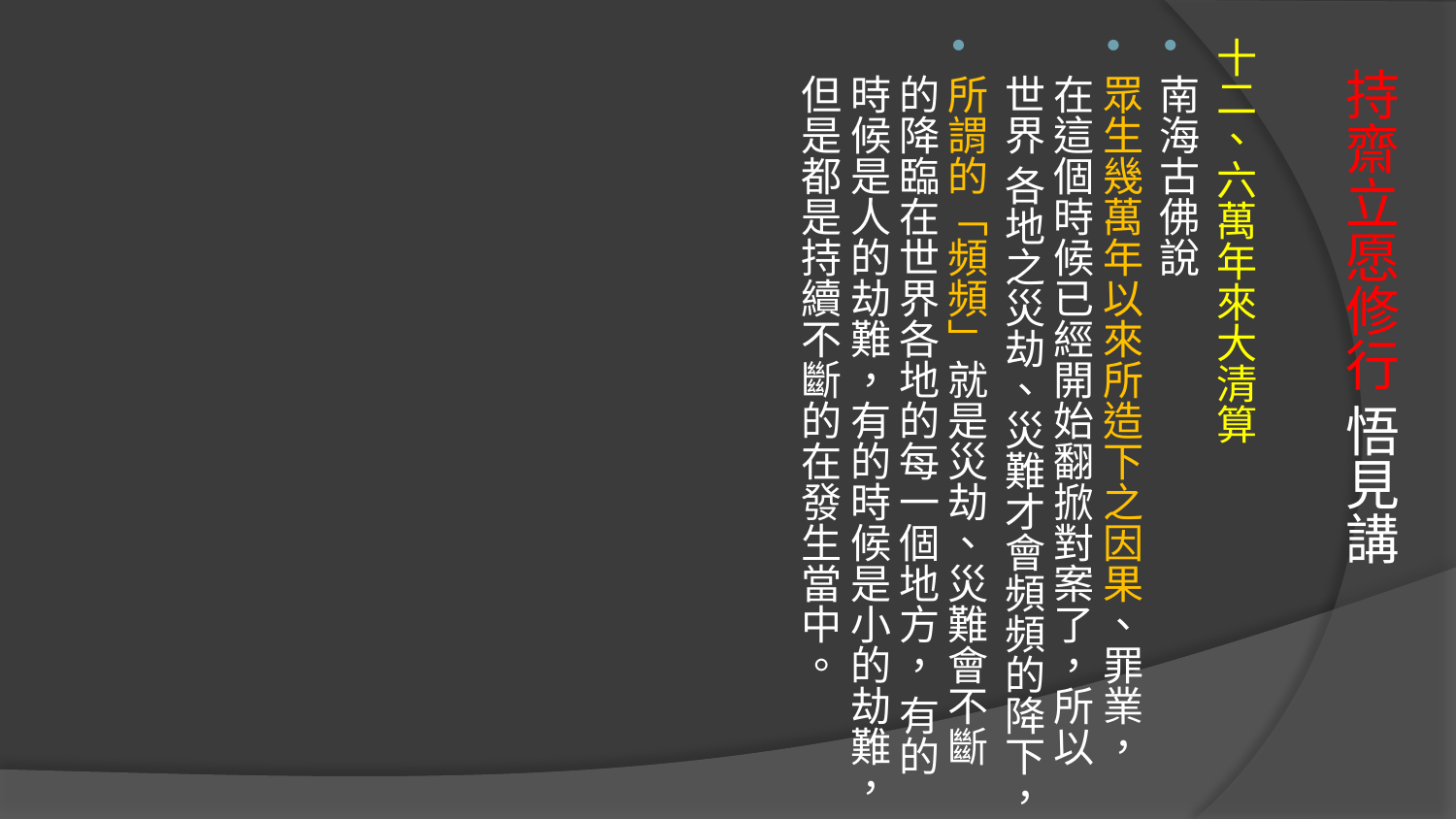

十二、六萬年來大清算
南海古佛說
眾生幾萬年以來所造下之因果、罪業，在這個時候已經開始翻掀對案了，所以世界 各地之災劫、災難才會頻頻的降下，
所謂的「頻頻」就是災劫、災難會不斷的降臨在世界各地的每一個地方， 有的時候是人的劫難，有的時候是小的劫難，但是都是持續不斷的在發生當中。

# 持齋立愿修行 悟見講